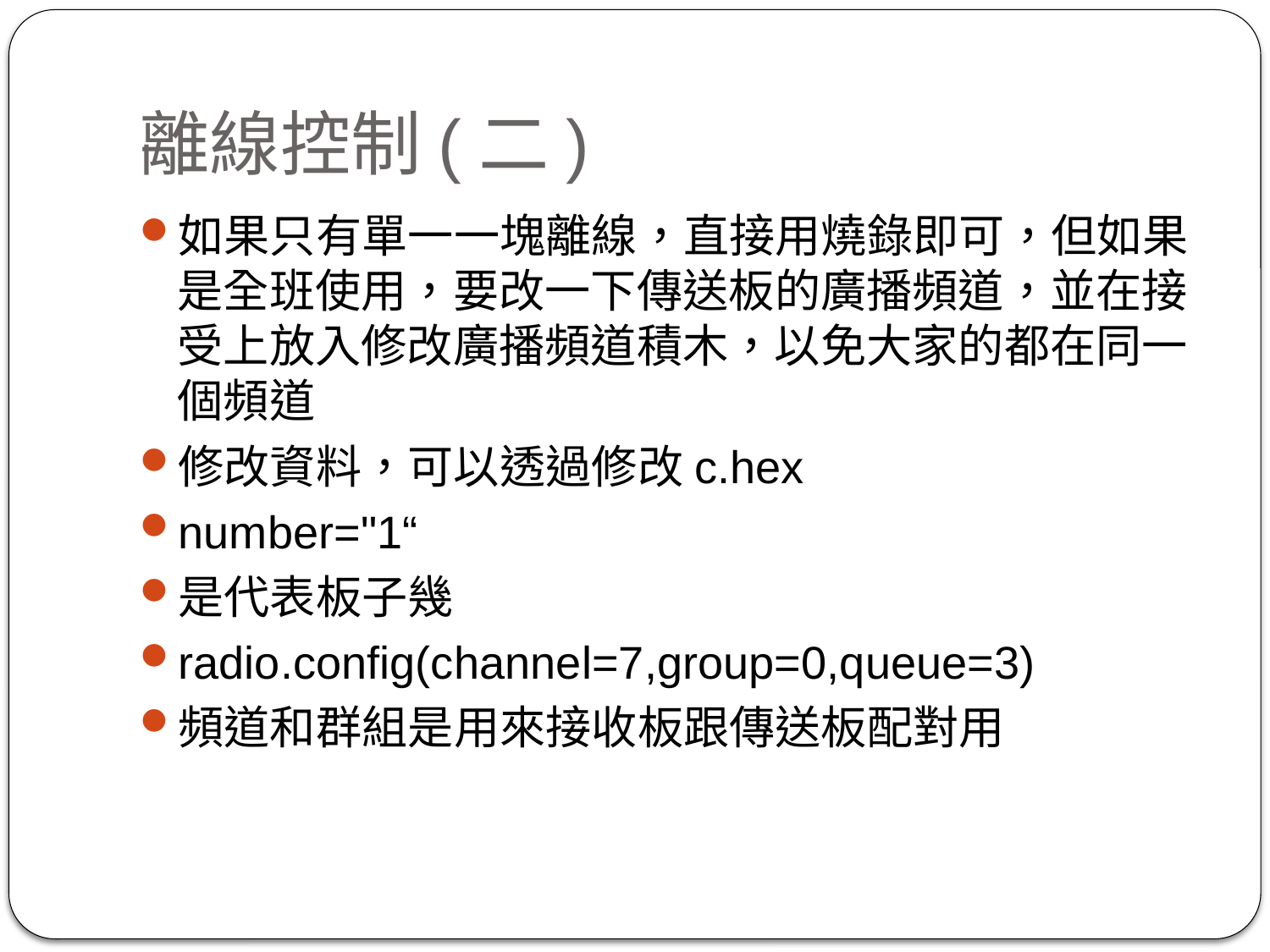

# 離線控制(二)
如果只有單一一塊離線，直接用燒錄即可，但如果是全班使用，要改一下傳送板的廣播頻道，並在接受上放入修改廣播頻道積木，以免大家的都在同一個頻道
修改資料，可以透過修改c.hex
number="1“
是代表板子幾
radio.config(channel=7,group=0,queue=3)
頻道和群組是用來接收板跟傳送板配對用